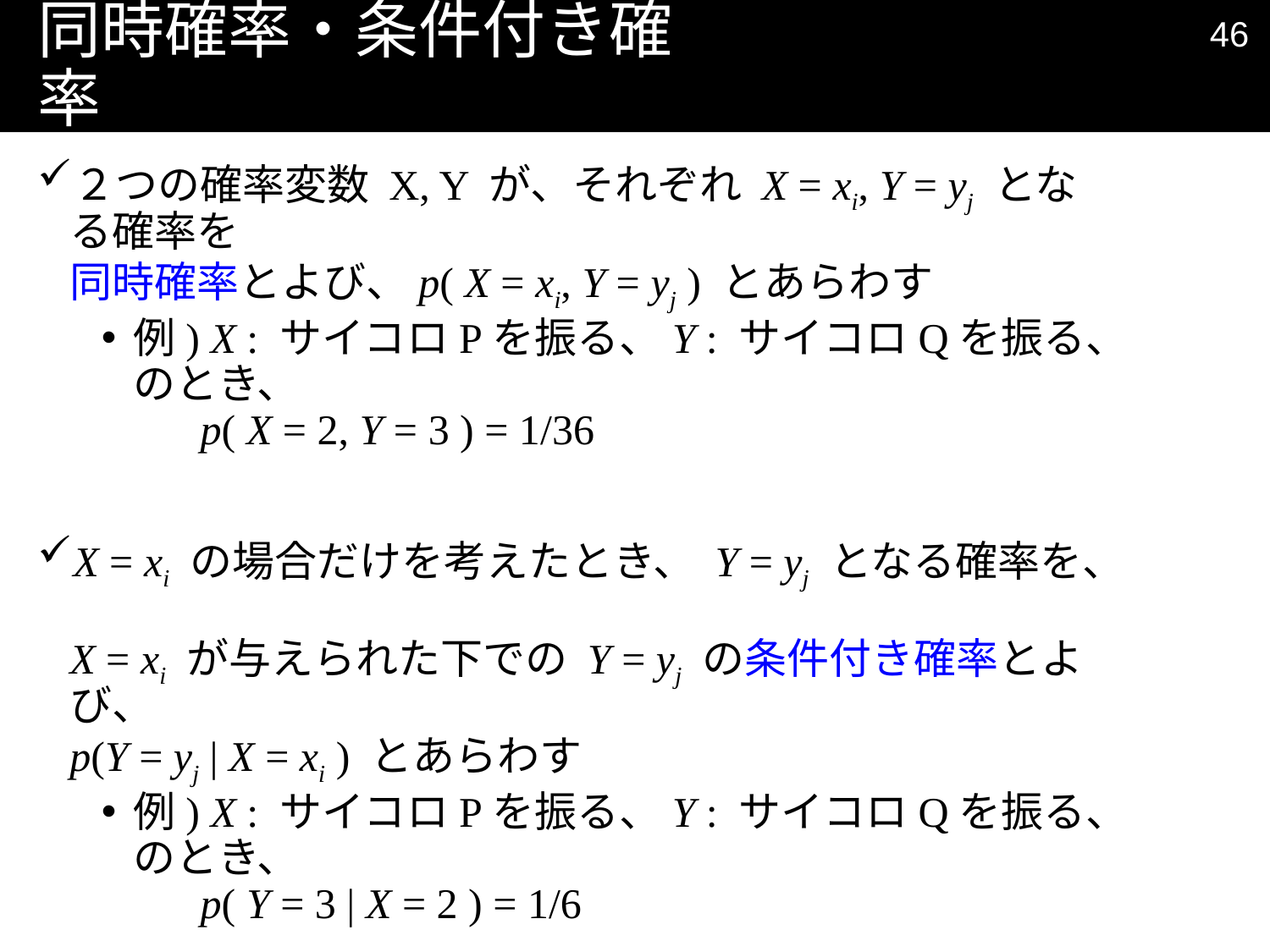

46
# 同時確率・条件付き確率
２つの確率変数 X, Y が、それぞれ X = xi, Y = yj となる確率を
同時確率とよび、p( X = xi, Y = yj ) とあらわす
例) X : サイコロPを振る、Y : サイコロQを振る、のとき、
      p( X = 2, Y = 3 ) = 1/36

X = xi の場合だけを考えたとき、 Y = yj となる確率を、
X = xi が与えられた下での Y = yj の条件付き確率とよび、
p(Y = yj | X = xi ) とあらわす
例) X : サイコロPを振る、Y : サイコロQを振る、のとき、
      p( Y = 3 | X = 2 ) = 1/6